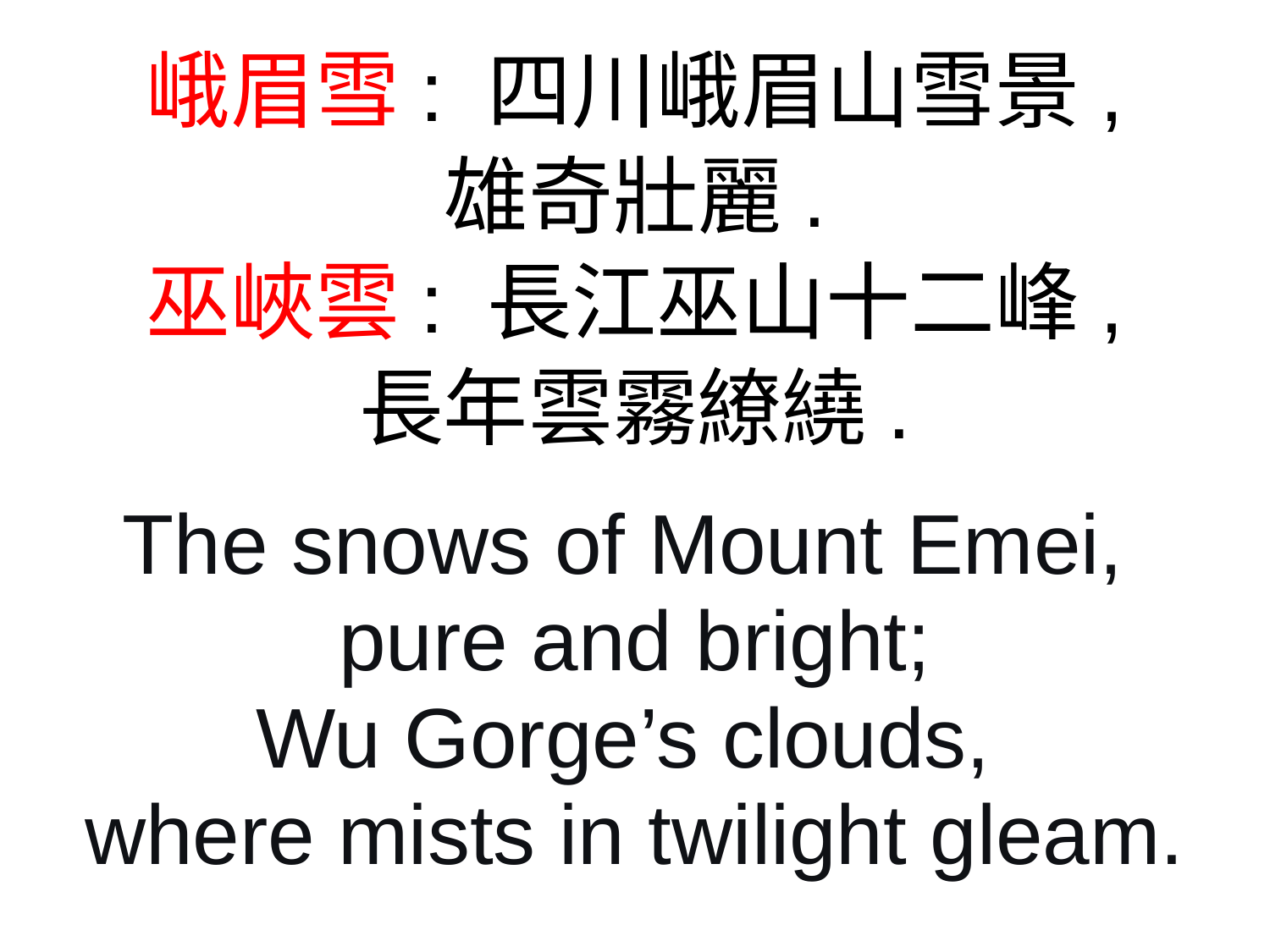

峨眉雪: 四川峨眉山雪景,
雄奇壯麗.
巫峽雲: 長江巫山十二峰,
長年雲霧繚繞.
The snows of Mount Emei,
pure and bright;
Wu Gorge’s clouds,
where mists in twilight gleam.